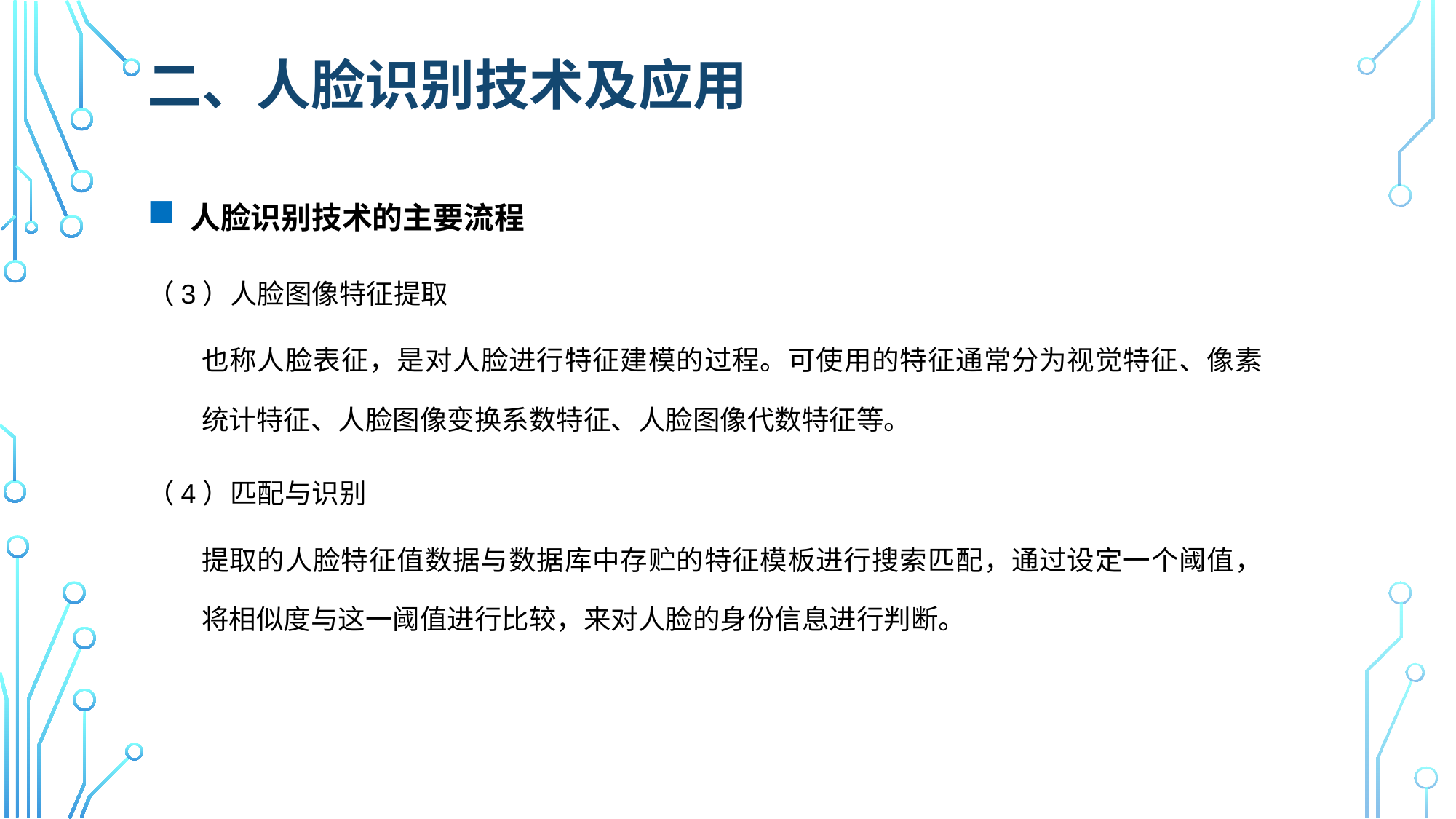

# 二、人脸识别技术及应用
 人脸识别技术的主要流程
（3）人脸图像特征提取
也称人脸表征，是对人脸进行特征建模的过程。可使用的特征通常分为视觉特征、像素统计特征、人脸图像变换系数特征、人脸图像代数特征等。
（4）匹配与识别
提取的人脸特征值数据与数据库中存贮的特征模板进行搜索匹配，通过设定一个阈值，将相似度与这一阈值进行比较，来对人脸的身份信息进行判断。